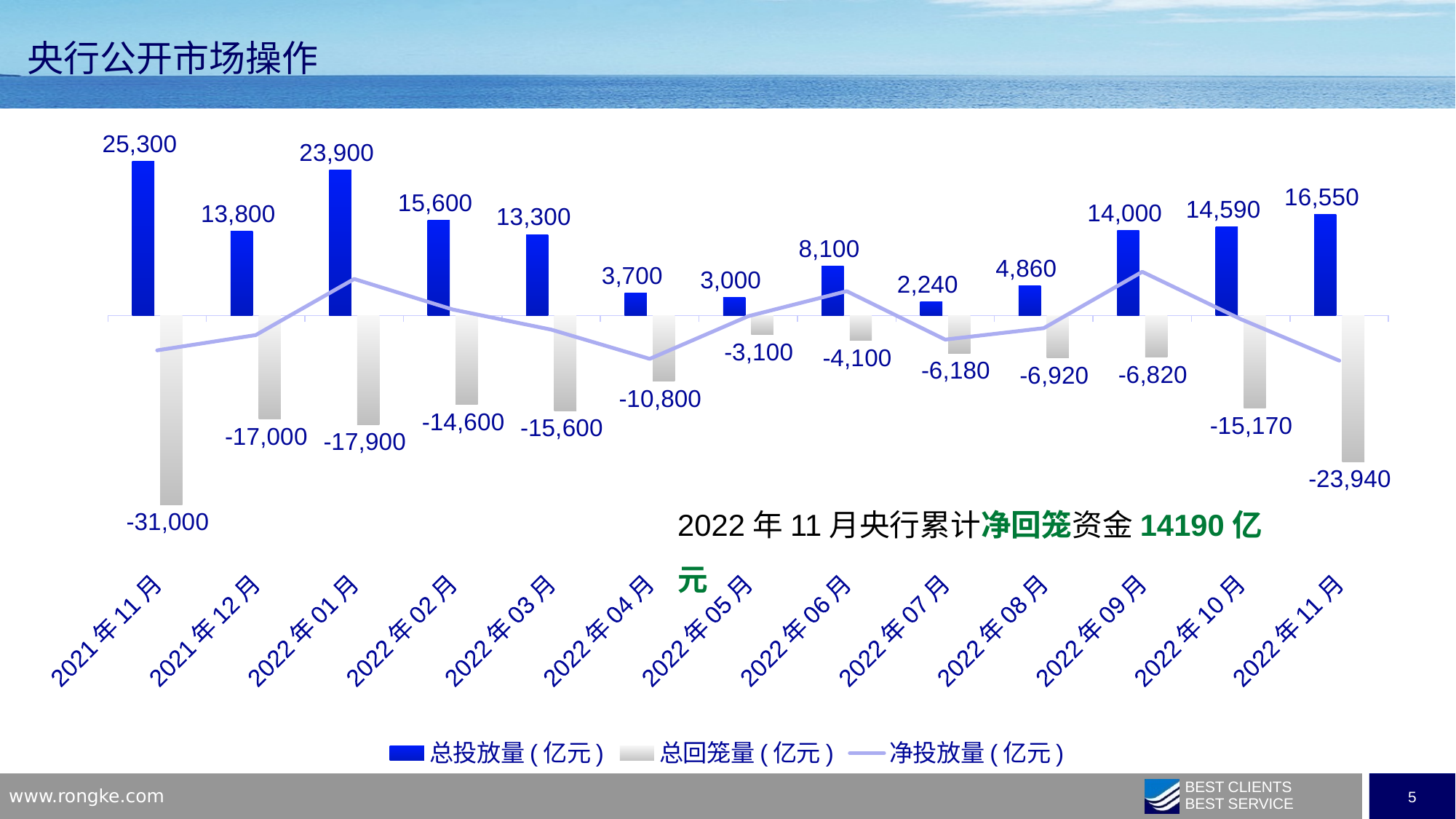

# 央行公开市场操作

### Chart

| Category | 总投放量(亿元) | 总回笼量(亿元) | 净投放量(亿元) |
|---|---|---|---|
| 44895 | 16550.0 | -23940.0 | -7390.0 |
| 44865 | 14590.0 | -15170.0 | -580.0 |
| 44834 | 14000.0 | -6820.0 | 7180.0 |
| 44804 | 4860.0 | -6920.0 | -2060.0 |
| 44773 | 2240.0 | -6180.0 | -3940.0 |
| 44742 | 8100.0 | -4100.0 | 4000.0 |
| 44712 | 3000.0 | -3100.0 | -100.0 |
| 44681 | 3700.0 | -10800.0 | -7100.0 |
| 44651 | 13300.0 | -15600.0 | -2300.0 |
| 44620 | 15600.0 | -14600.0 | 1000.0 |
| 44592 | 23900.0 | -17900.0 | 6000.0 |
| 44561 | 13800.0 | -17000.0 | -3200.0 |
| 44530 | 25300.0 | -31000.0 | -5700.0 |
2022年11月央行累计净回笼资金14190亿元